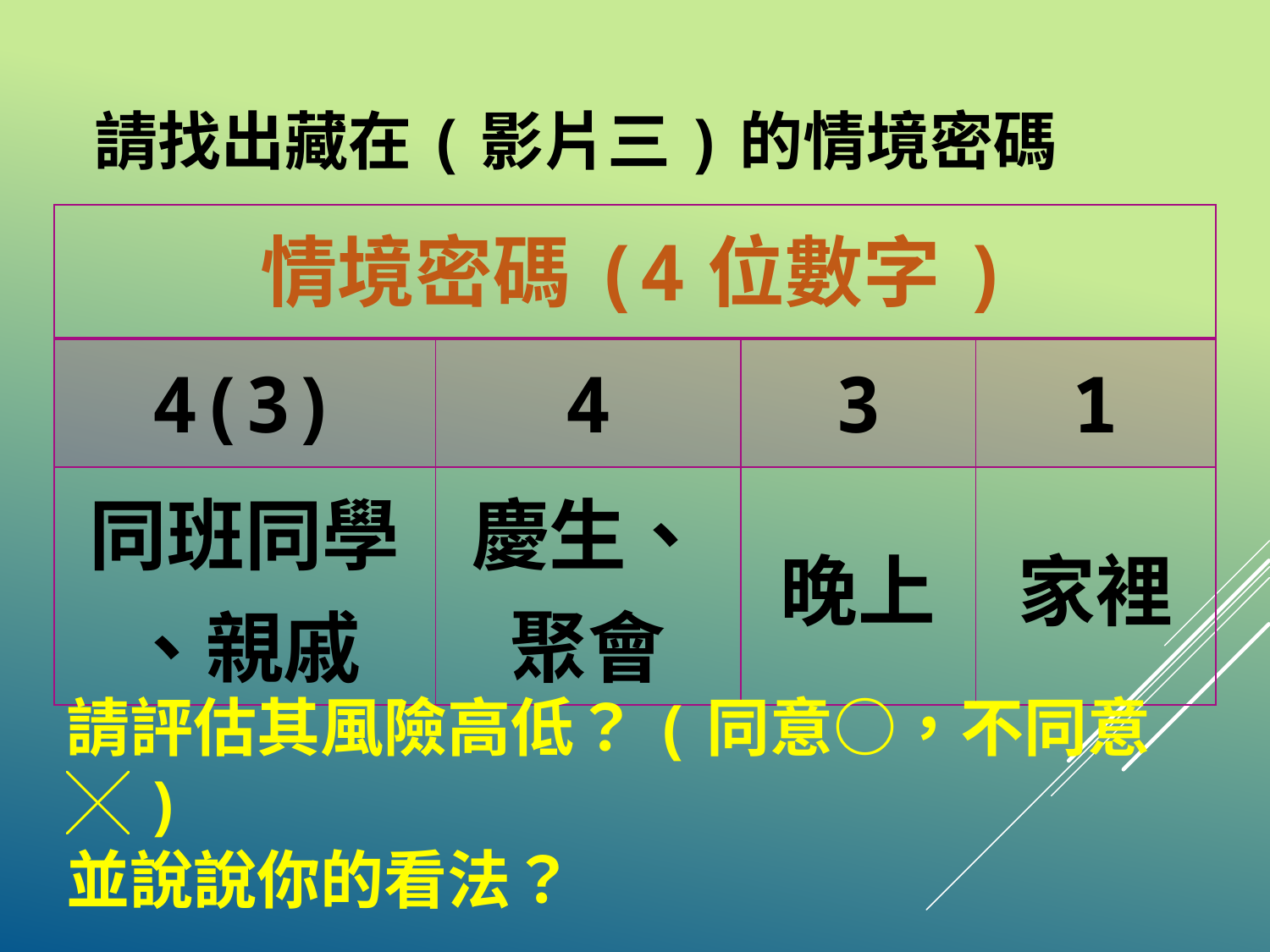

請找出藏在(影片三)的情境密碼
| 情境密碼(4位數字) |  |  |  |
| --- | --- | --- | --- |
| 4(3) | 4 | 3 | 1 |
| 同班同學 、親戚 | 慶生、聚會 | 晚上 | 家裡 |
請評估其風險高低？(同意○，不同意╳)
並說說你的看法？